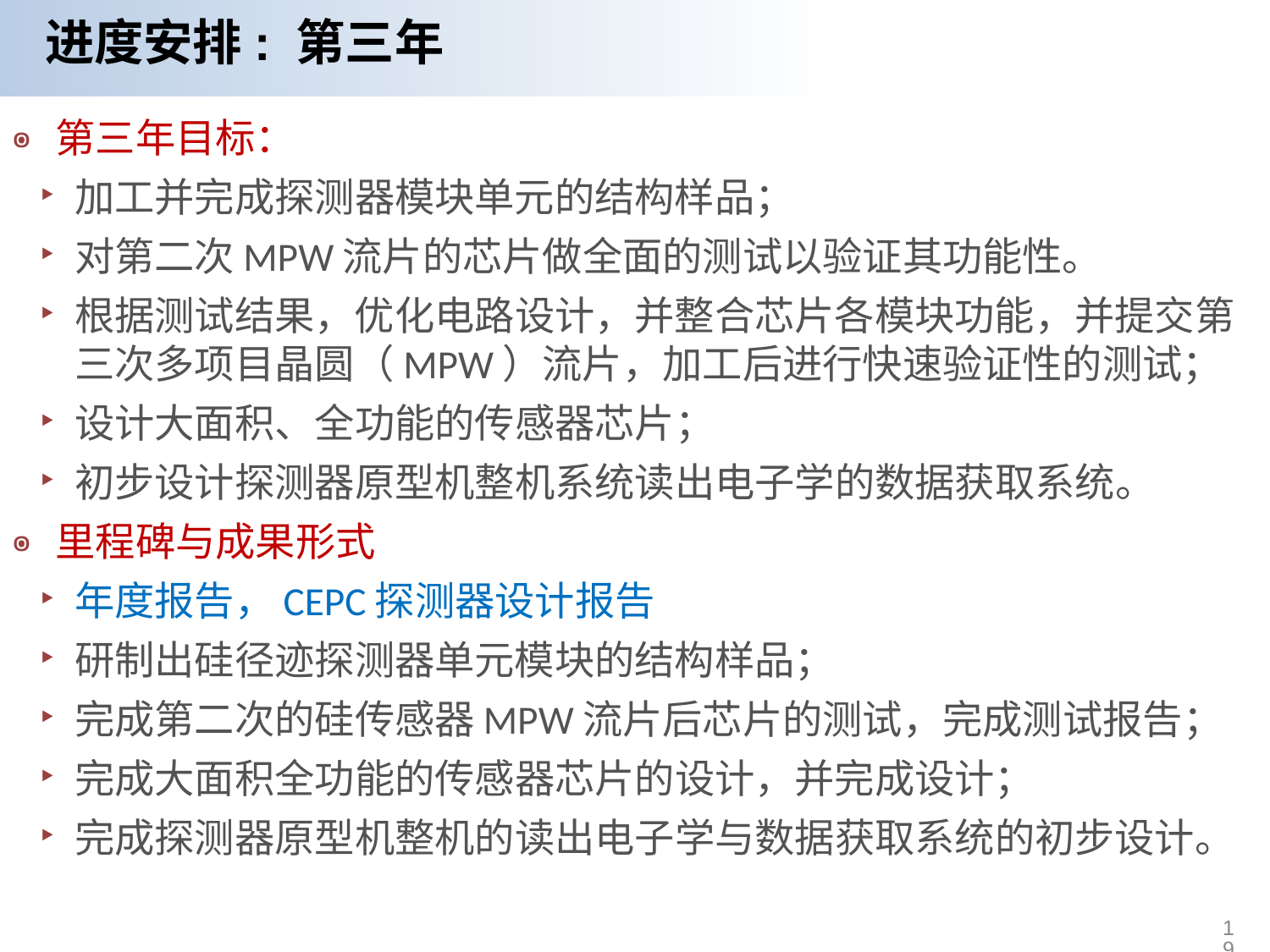

# 进度安排: 第三年
第三年目标：
加工并完成探测器模块单元的结构样品；
对第二次MPW流片的芯片做全面的测试以验证其功能性。
根据测试结果，优化电路设计，并整合芯片各模块功能，并提交第三次多项目晶圆（MPW）流片，加工后进行快速验证性的测试；
设计大面积、全功能的传感器芯片；
初步设计探测器原型机整机系统读出电子学的数据获取系统。
里程碑与成果形式
年度报告，CEPC探测器设计报告
研制出硅径迹探测器单元模块的结构样品；
完成第二次的硅传感器MPW流片后芯片的测试，完成测试报告；
完成大面积全功能的传感器芯片的设计，并完成设计；
完成探测器原型机整机的读出电子学与数据获取系统的初步设计。

19